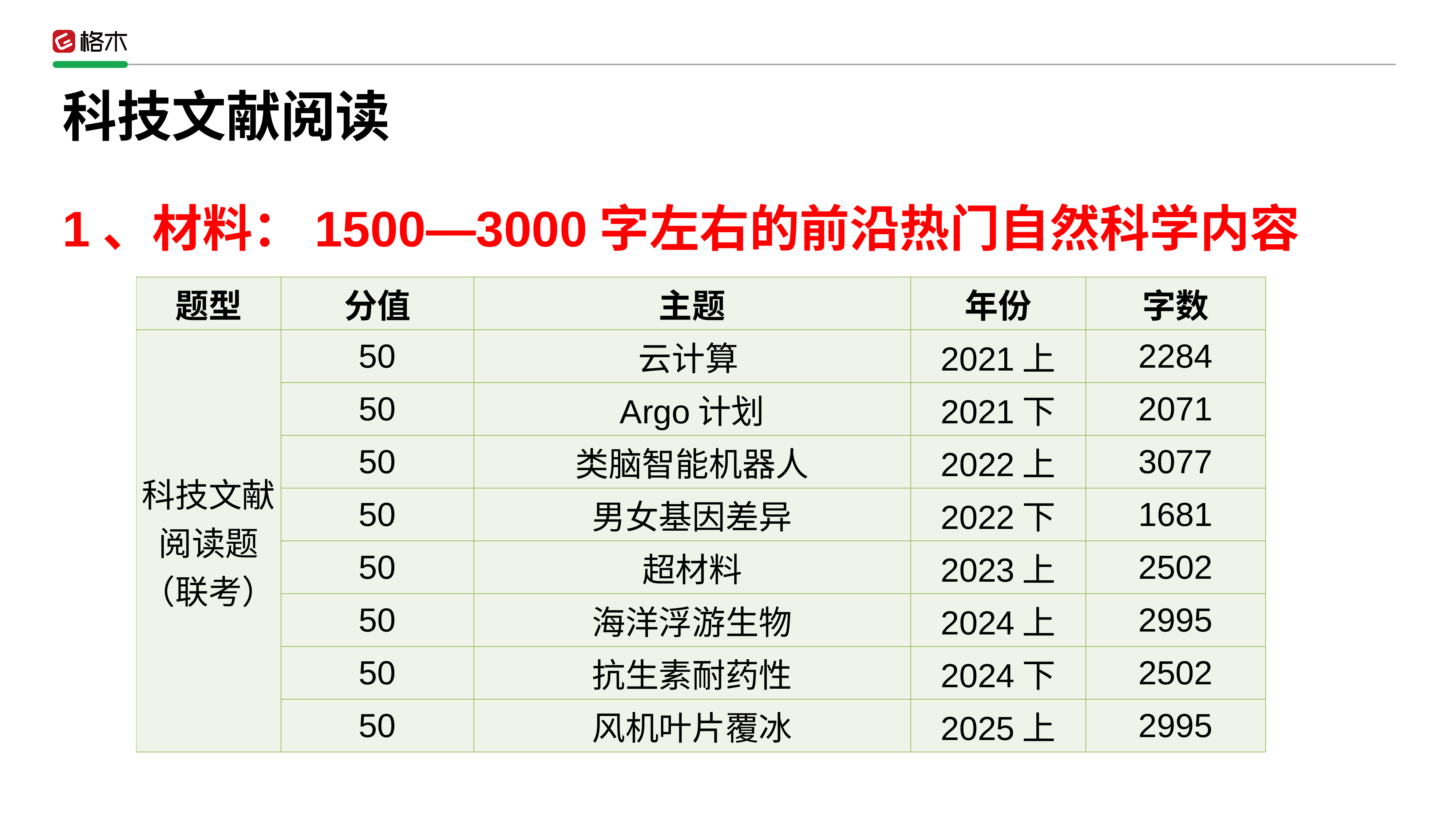

科技文献阅读
1、材料：1500—3000字左右的前沿热门自然科学内容

| 题型 | 分值 | 主题 | 年份 | 字数 |
| --- | --- | --- | --- | --- |
| 科技文献 阅读题 （联考） | 50 | 云计算 | 2021上 | 2284 |
|  | 50 | Argo计划 | 2021下 | 2071 |
|  | 50 | 类脑智能机器人 | 2022上 | 3077 |
|  | 50 | 男女基因差异 | 2022下 | 1681 |
|  | 50 | 超材料 | 2023上 | 2502 |
|  | 50 | 海洋浮游生物 | 2024上 | 2995 |
|  | 50 | 抗生素耐药性 | 2024下 | 2502 |
|  | 50 | 风机叶片覆冰 | 2025上 | 2995 |